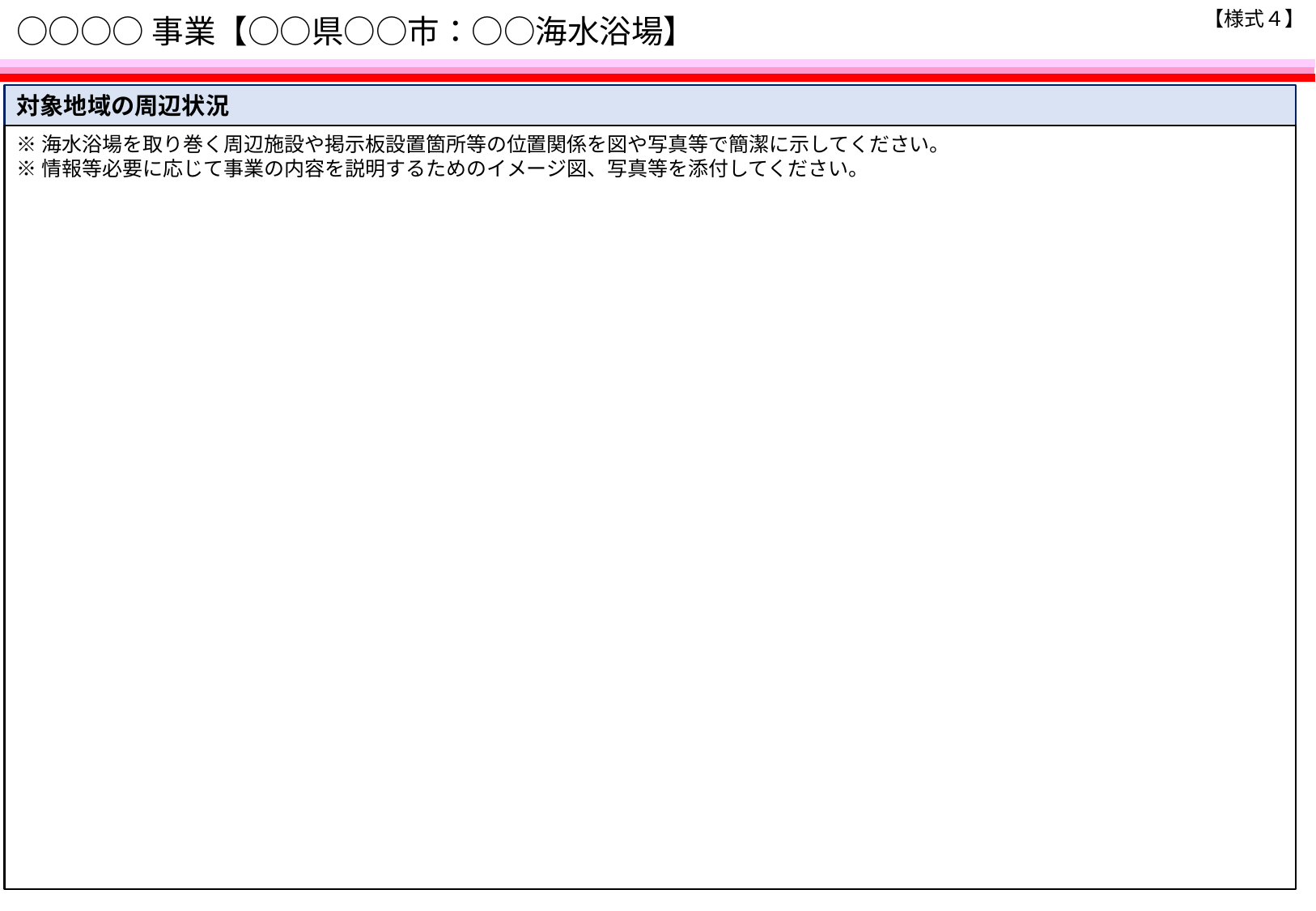

【様式４】
# ○○○○事業【○○県○○市：○○海水浴場】
対象地域の周辺状況
※海水浴場を取り巻く周辺施設や掲示板設置箇所等の位置関係を図や写真等で簡潔に示してください。
※情報等必要に応じて事業の内容を説明するためのイメージ図、写真等を添付してください。